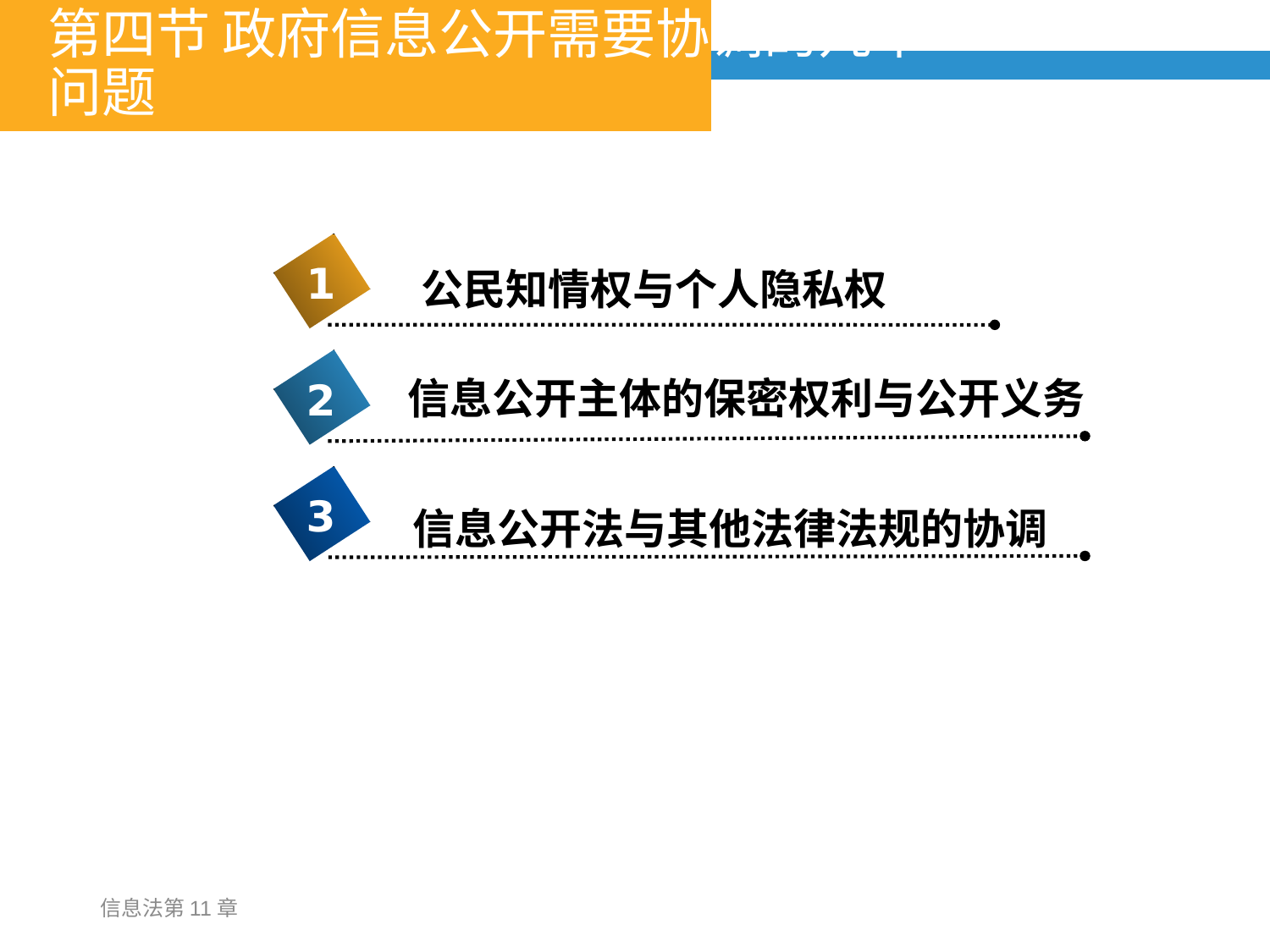

# 第四节 政府信息公开需要协调的几个问题

1
公民知情权与个人隐私权

信息公开主体的保密权利与公开义务
2

3
信息公开法与其他法律法规的协调

信息法第11章